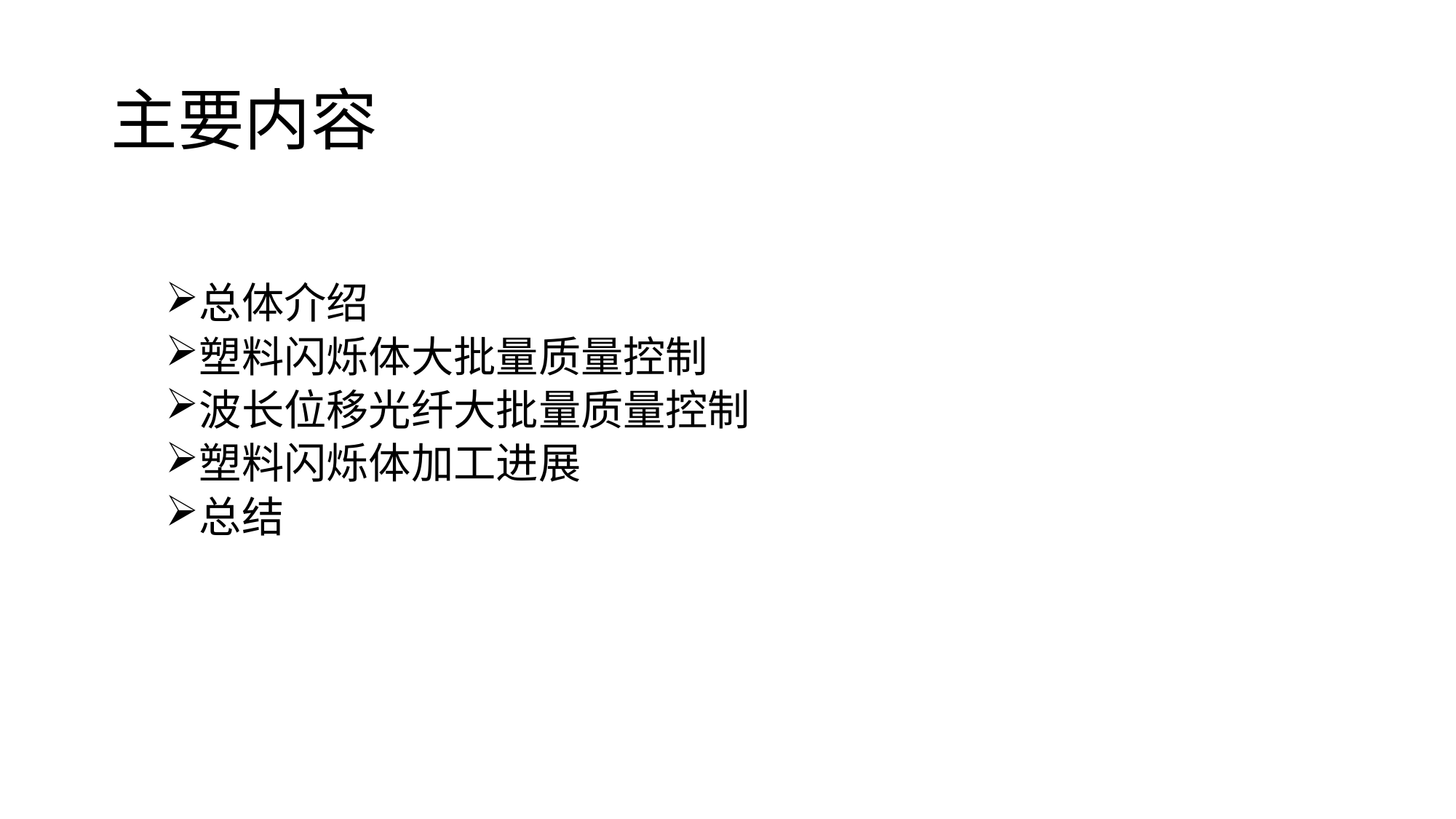

# 主要内容

总体介绍
塑料闪烁体大批量质量控制
波长位移光纤大批量质量控制
塑料闪烁体加工进展
总结